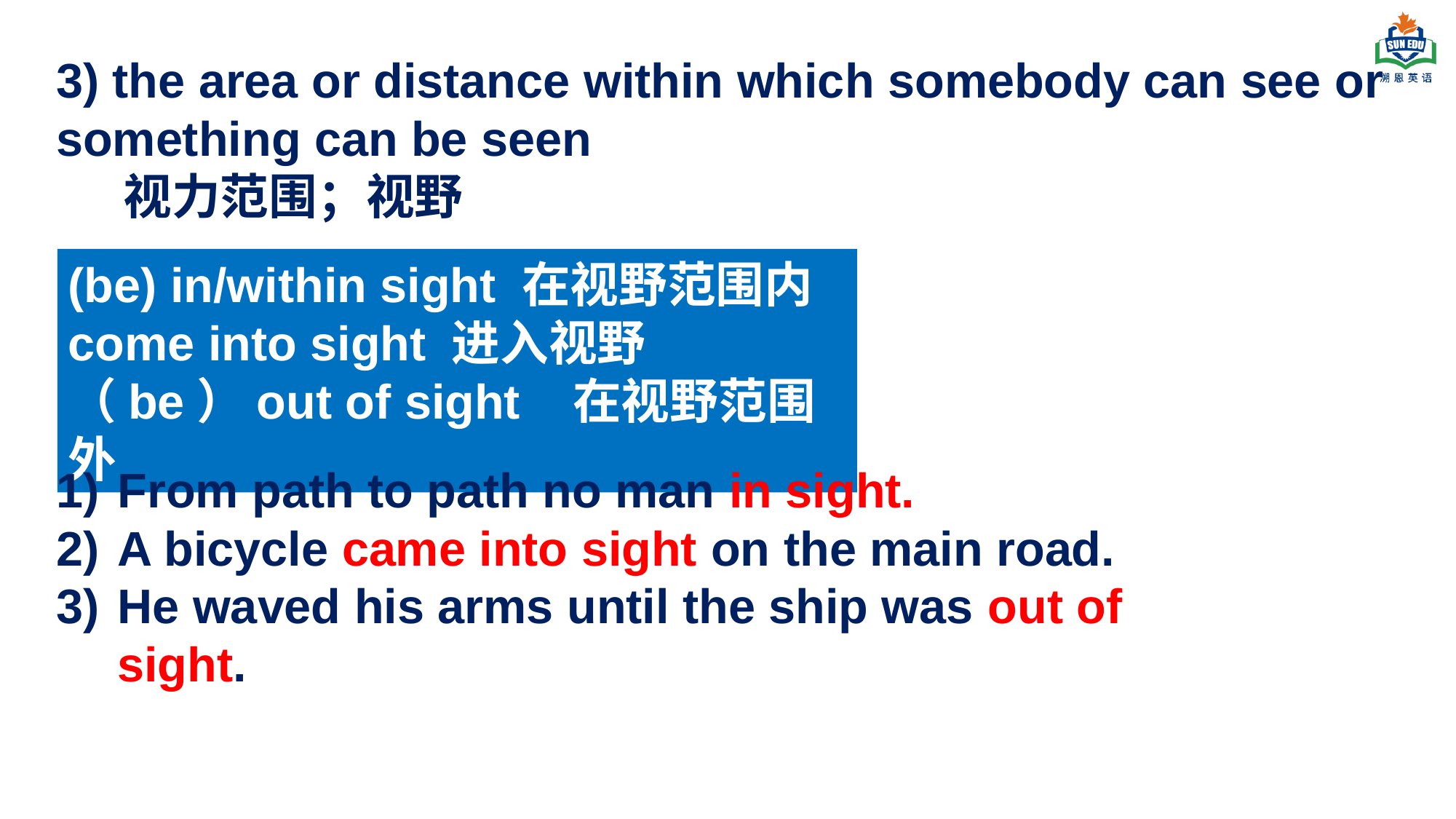

3) the area or distance within which somebody can see or something can be seen
     视力范围；视野
(be) in/within sight 在视野范围内
come into sight 进入视野
（be）out of sight   在视野范围外
From path to path no man in sight.
A bicycle came into sight on the main road.
He waved his arms until the ship was out of sight.